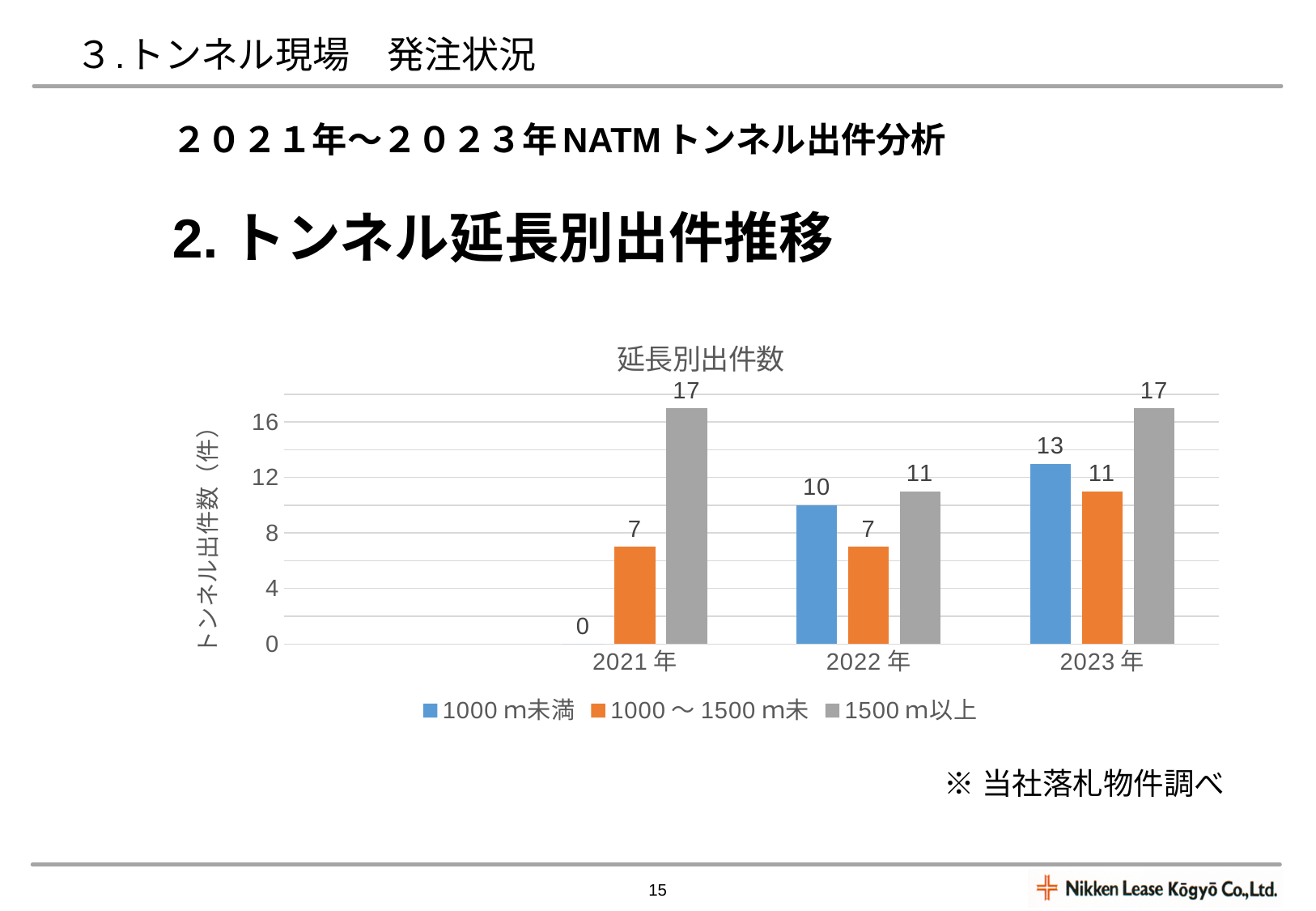

３.トンネル現場　発注状況
２０２１年～２０２３年NATMトンネル出件分析
# 2.トンネル延長別出件推移

### Chart: 延長別出件数

| Category | 1000ｍ未満 | 1000～1500ｍ未 | 1500ｍ以上 |
|---|---|---|---|
|  | None | None | None |
| 2021年 | 0.0 | 7.0 | 17.0 |
| 2022年 | 10.0 | 7.0 | 11.0 |
| 2023年 | 13.0 | 11.0 | 17.0 |
※当社落札物件調べ
15